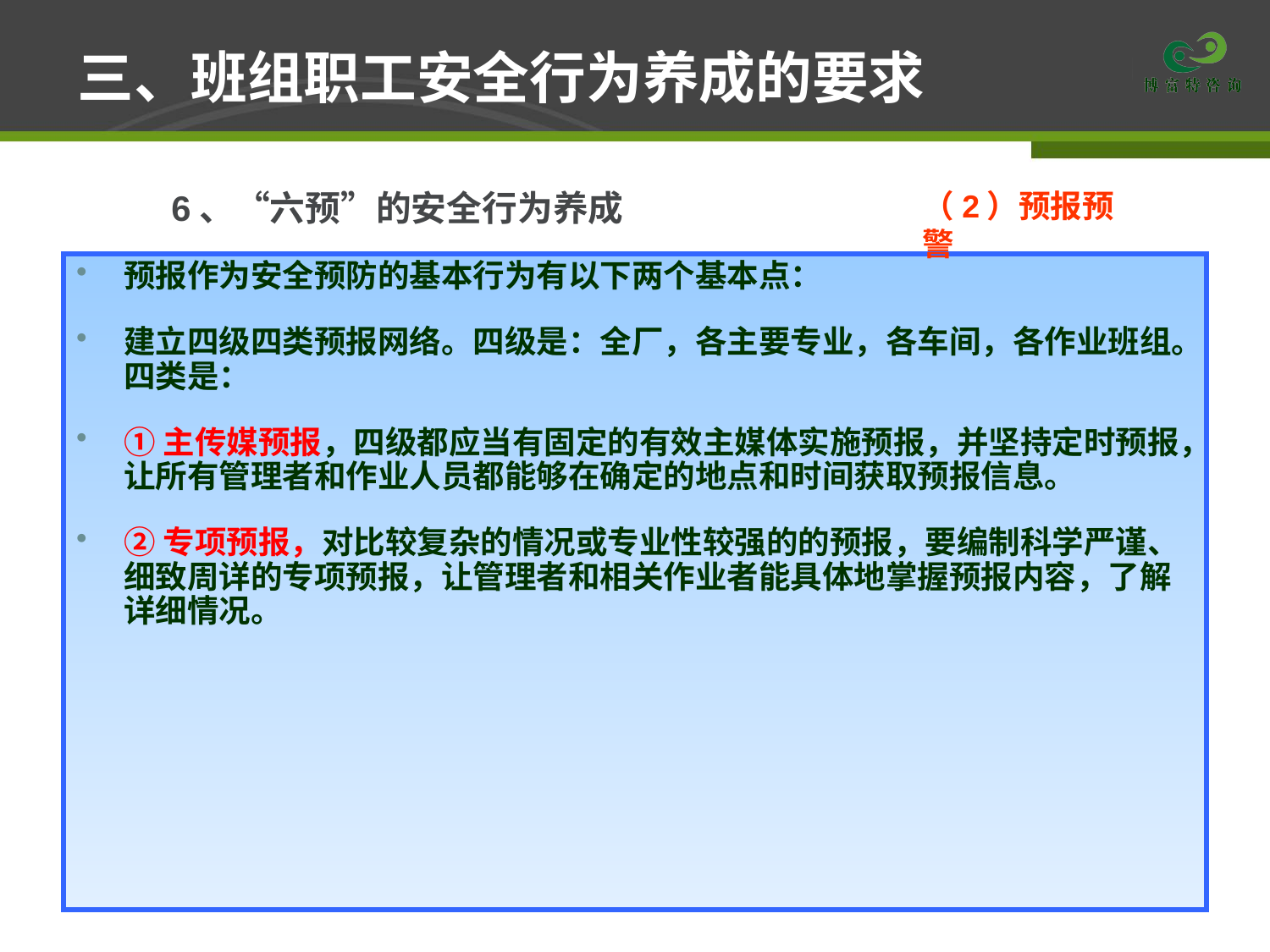

# 三、班组职工安全行为养成的要求
6、“六预”的安全行为养成
（2）预报预警
预报作为安全预防的基本行为有以下两个基本点：
建立四级四类预报网络。四级是：全厂，各主要专业，各车间，各作业班组。四类是：
①主传媒预报，四级都应当有固定的有效主媒体实施预报，并坚持定时预报，让所有管理者和作业人员都能够在确定的地点和时间获取预报信息。
②专项预报，对比较复杂的情况或专业性较强的的预报，要编制科学严谨、细致周详的专项预报，让管理者和相关作业者能具体地掌握预报内容，了解详细情况。
80